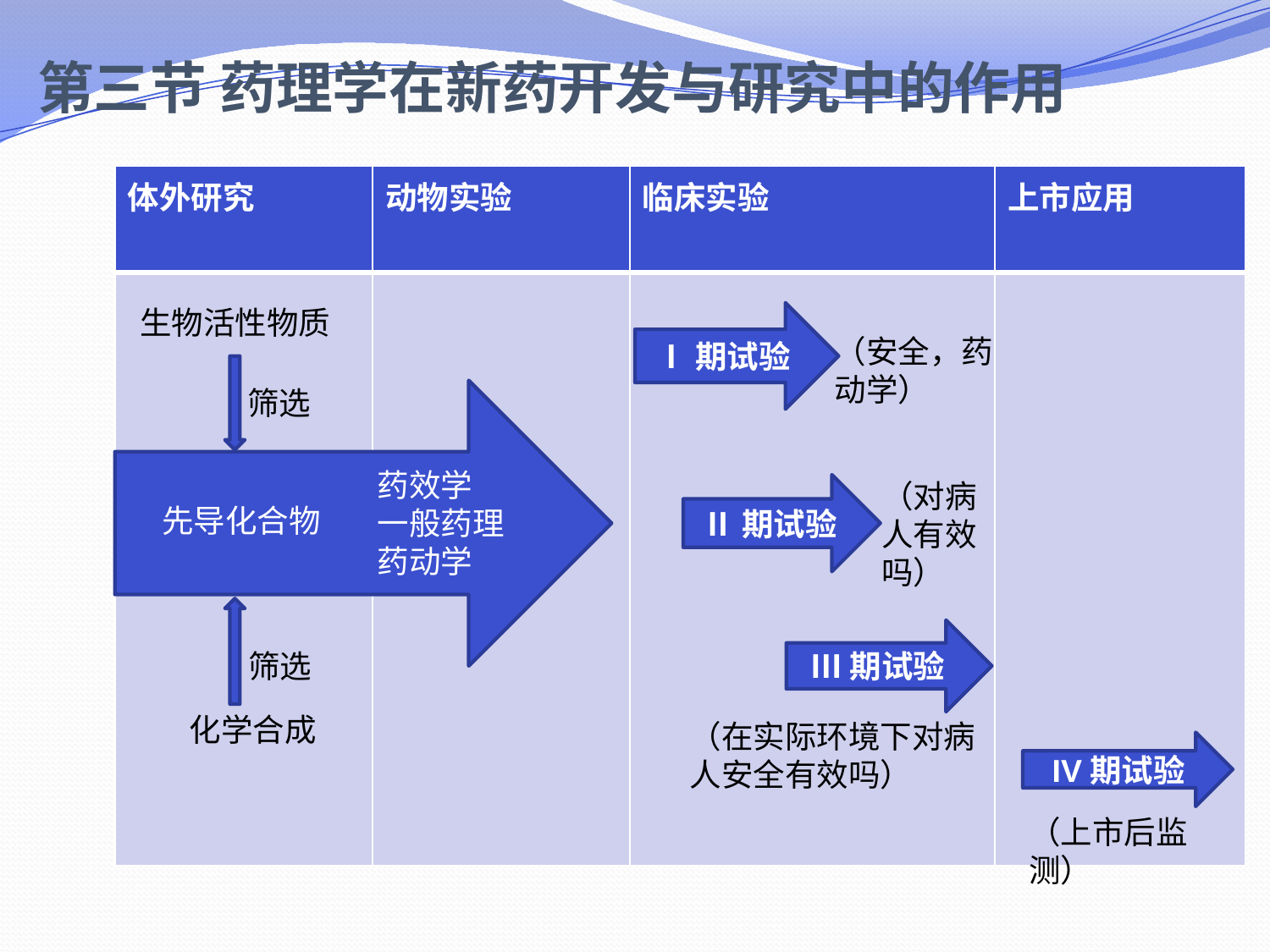

第三节 药理学在新药开发与研究中的作用
| 体外研究 | 动物实验 | 临床实验 | 上市应用 |
| --- | --- | --- | --- |
|  |  |  |  |
生物活性物质
Ⅰ期试验
（安全，药动学）

筛选

药效学
一般药理
药动学
（对病人有效吗）
Ⅱ期试验
先导化合物

Ⅲ期试验
筛选
化学合成
（在实际环境下对病人安全有效吗）
IV期试验
（上市后监测）